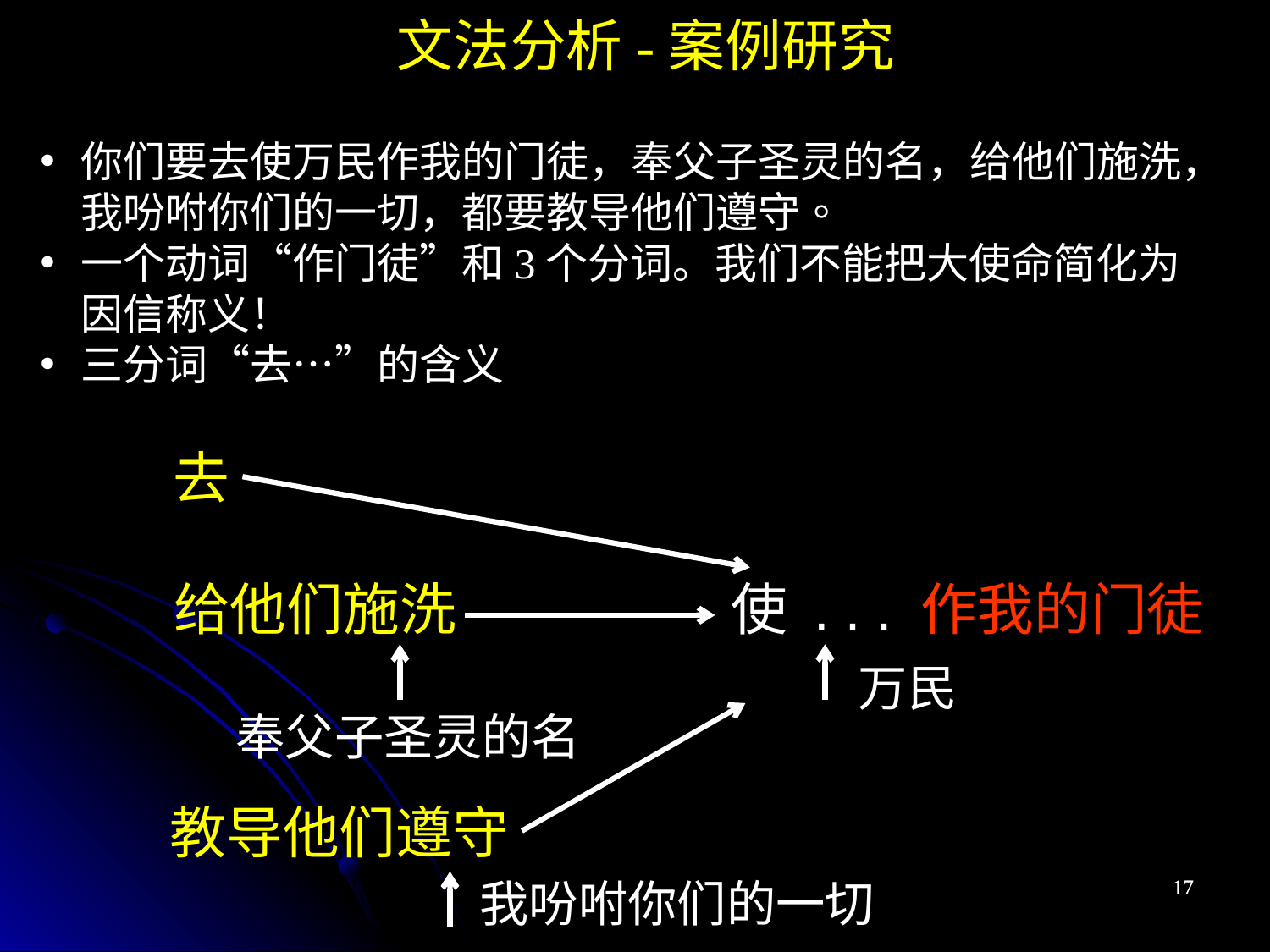

文法分析-案例研究

你们要去使万民作我的门徒，奉父子圣灵的名，给他们施洗，我吩咐你们的一切，都要教导他们遵守。
一个动词“作门徒”和3个分词。我们不能把大使命简化为因信称义！
三分词“去…”的含义
去
给他们施洗
使 . . . 作我的门徒
万民
奉父子圣灵的名
教导他们遵守
我吩咐你们的一切
17
17